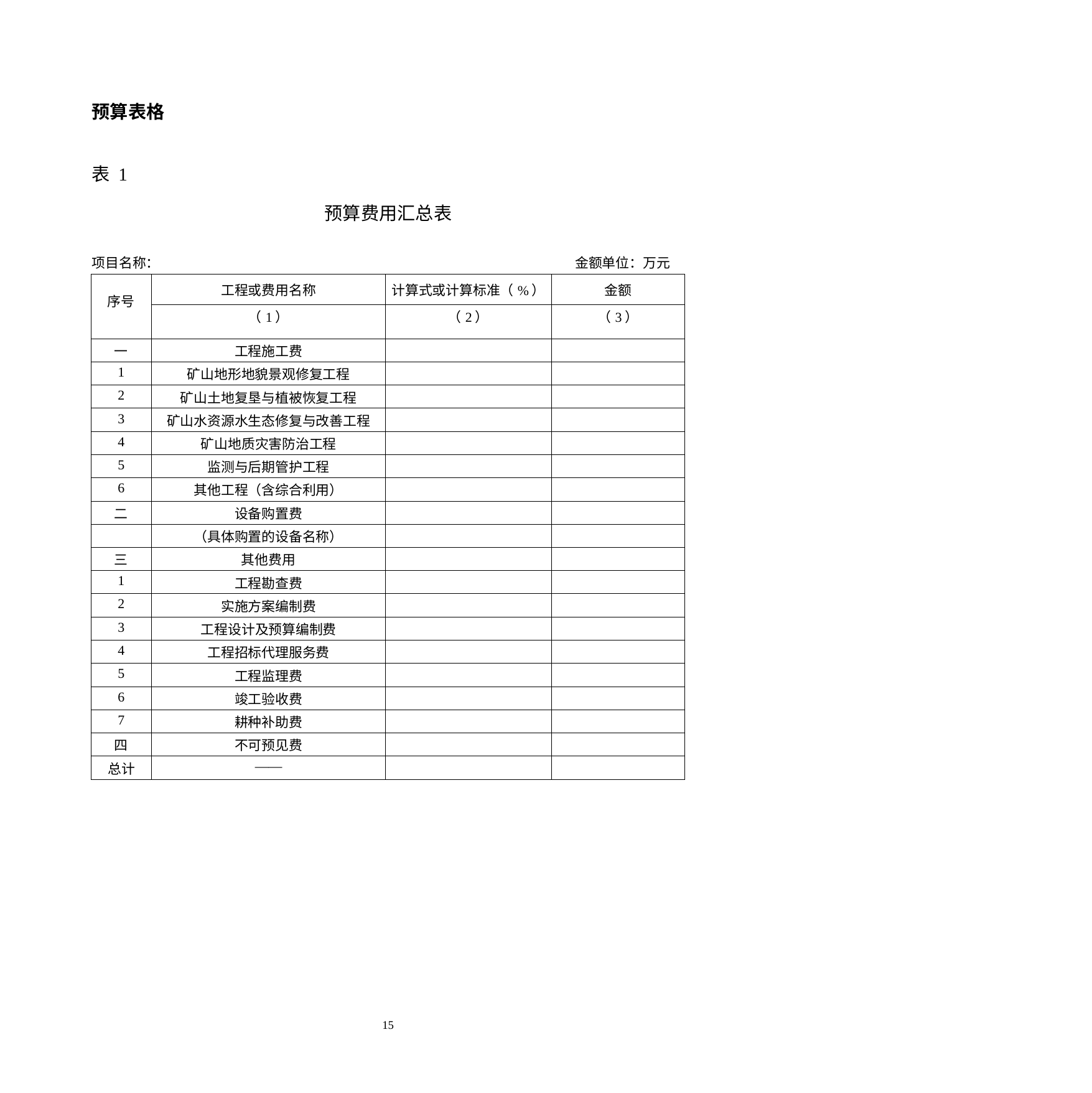

预算表格

表 1
预算费用汇总表
项目名称：
金额单位：万元
| 序号 | 工程或费用名称 | 计算式或计算标准（%） | 金额 |
| --- | --- | --- | --- |
|  | （1） | （2） | （3） |
| 一 | 工程施工费 |  |  |
| 1 | 矿山地形地貌景观修复工程 |  |  |
| 2 | 矿山土地复垦与植被恢复工程 |  |  |
| 3 | 矿山水资源水生态修复与改善工程 |  |  |
| 4 | 矿山地质灾害防治工程 |  |  |
| 5 | 监测与后期管护工程 |  |  |
| 6 | 其他工程（含综合利用） |  |  |
| 二 | 设备购置费 |  |  |
|  | （具体购置的设备名称） |  |  |
| 三 | 其他费用 |  |  |
| 1 | 工程勘查费 |  |  |
| 2 | 实施方案编制费 |  |  |
| 3 | 工程设计及预算编制费 |  |  |
| 4 | 工程招标代理服务费 |  |  |
| 5 | 工程监理费 |  |  |
| 6 | 竣工验收费 |  |  |
| 7 | 耕种补助费 |  |  |
| 四 | 不可预见费 |  |  |
| 总计 | —— |  |  |
15